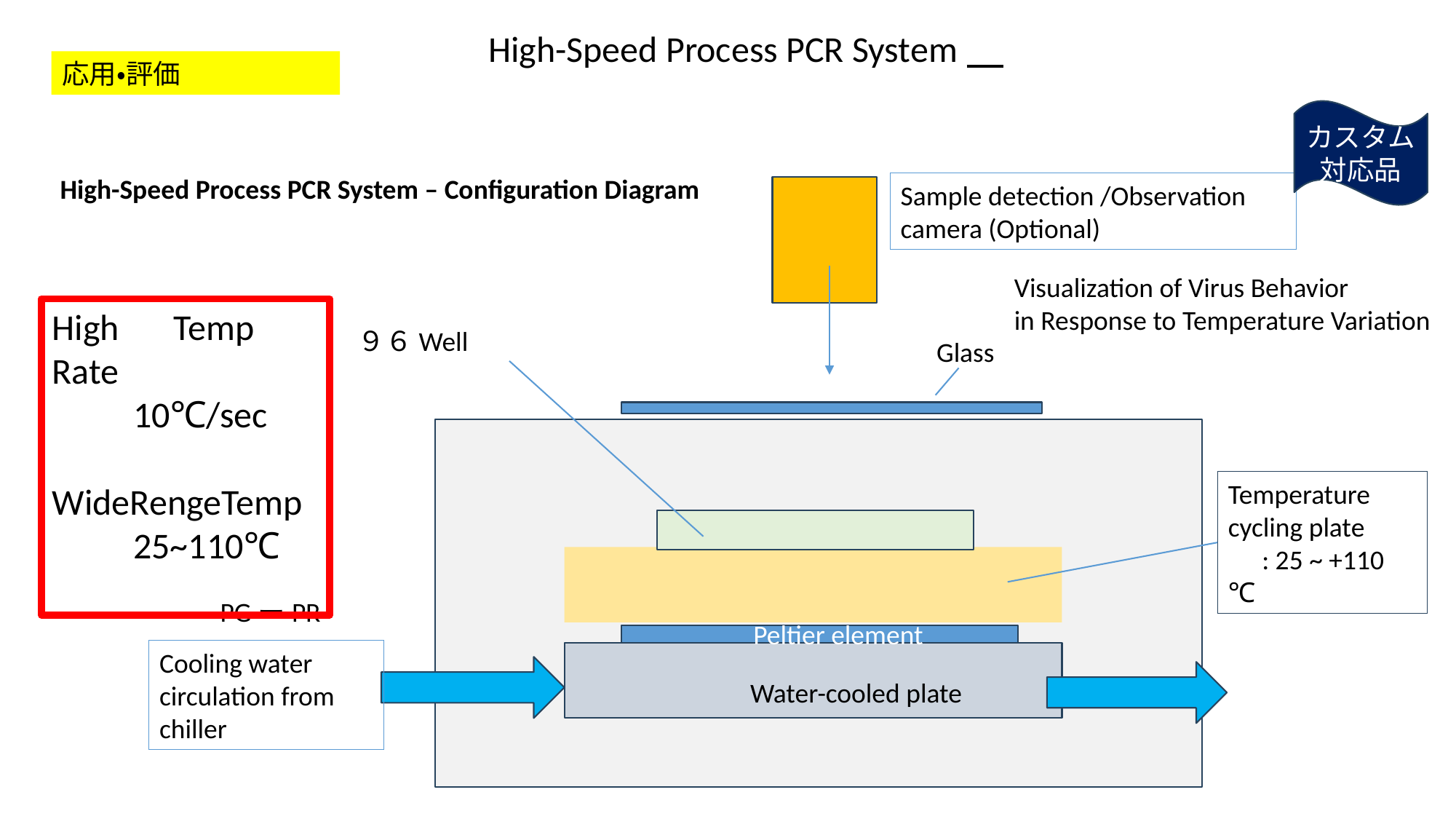

High-Speed Process PCR System
応用・評価
カスタム対応品
High-Speed Process PCR System – Configuration Diagram
Sample detection /Observation camera (Optional)

Visualization of Virus Behavior
in Response to Temperature Variation
High　Temp　Rate
　　10℃/sec

WideRengeTemp
　　25~110℃

９６Well
Glass

Temperature cycling plate　　: 25 ~ +110 ℃

PGーPR
Peltier element

Cooling water circulation from chiller

Water-cooled plate